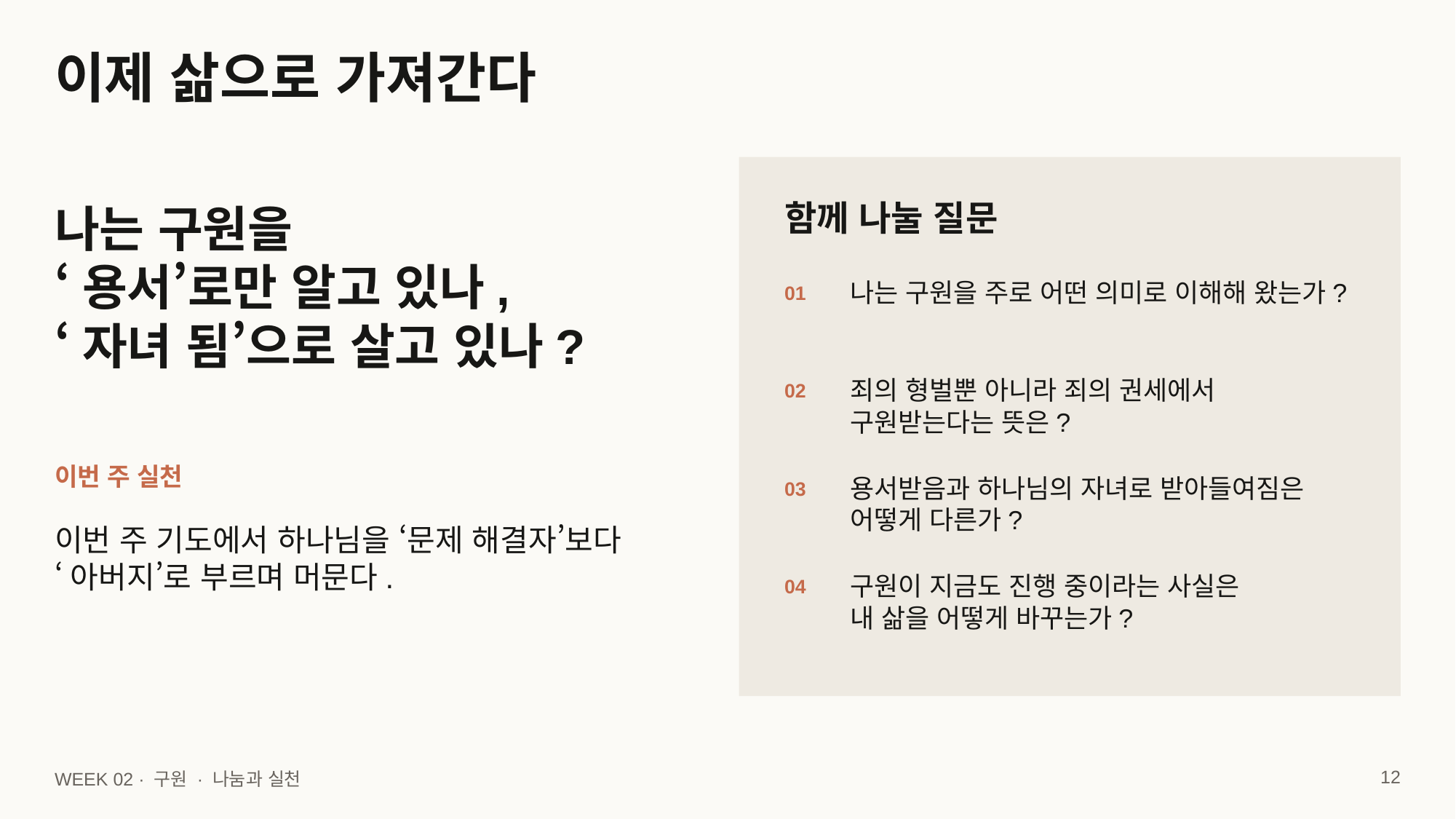

이제 삶으로 가져간다

함께 나눌 질문
나는 구원을
‘용서’로만 알고 있나,
‘자녀 됨’으로 살고 있나?
나는 구원을 주로 어떤 의미로 이해해 왔는가?
01
죄의 형벌뿐 아니라 죄의 권세에서
구원받는다는 뜻은?
02
이번 주 실천
용서받음과 하나님의 자녀로 받아들여짐은
어떻게 다른가?
03
이번 주 기도에서 하나님을 ‘문제 해결자’보다
‘아버지’로 부르며 머문다.
구원이 지금도 진행 중이라는 사실은
내 삶을 어떻게 바꾸는가?
04
12
WEEK 02 · 구원 · 나눔과 실천